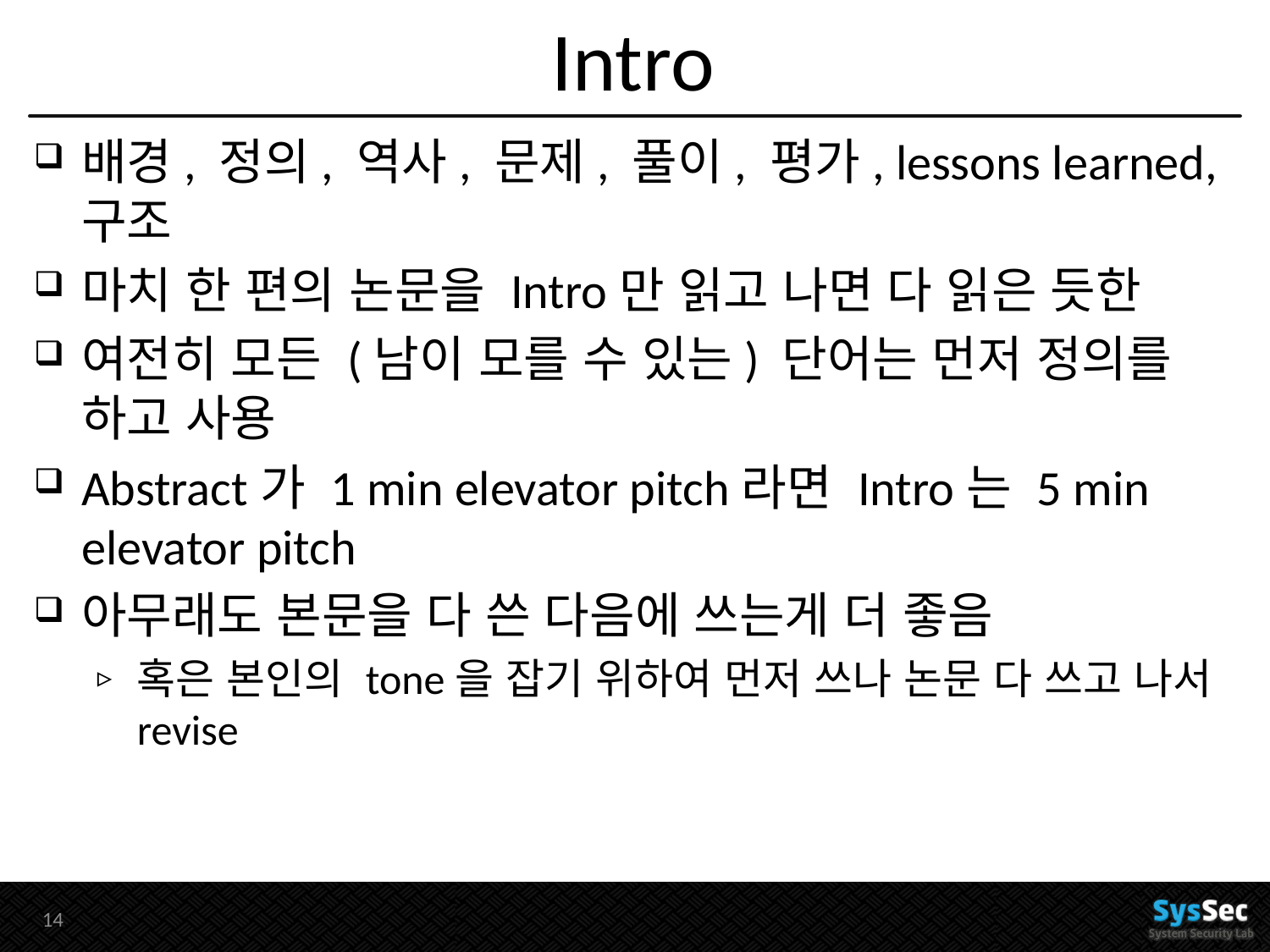

# Intro
배경, 정의, 역사, 문제, 풀이, 평가, lessons learned, 구조
마치 한 편의 논문을 Intro만 읽고 나면 다 읽은 듯한
여전히 모든 (남이 모를 수 있는) 단어는 먼저 정의를 하고 사용
Abstract가 1 min elevator pitch라면 Intro는 5 min elevator pitch
아무래도 본문을 다 쓴 다음에 쓰는게 더 좋음
혹은 본인의 tone을 잡기 위하여 먼저 쓰나 논문 다 쓰고 나서 revise
14